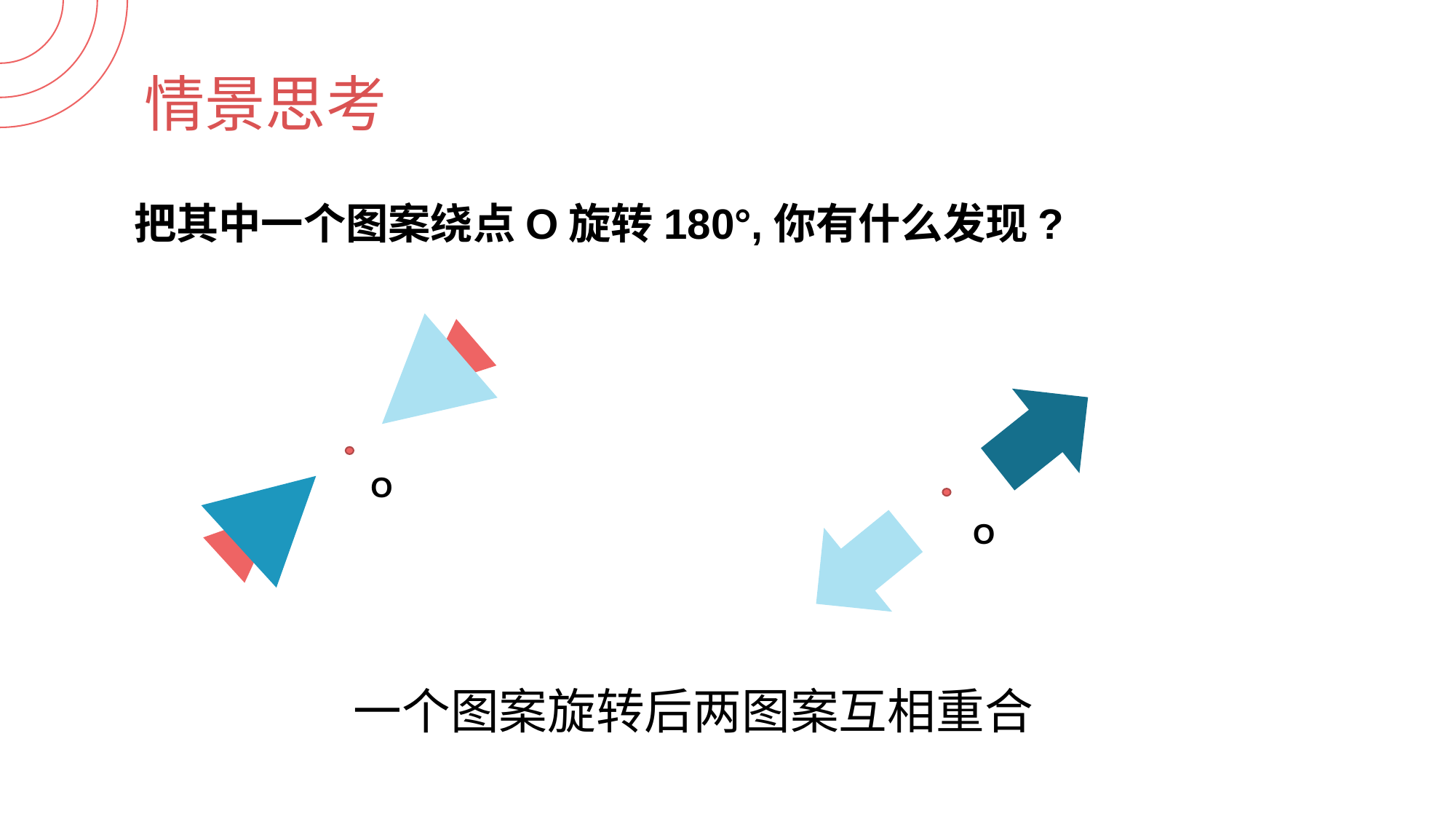

情景思考
把其中一个图案绕点O旋转180°,你有什么发现?

O

O
一个图案旋转后两图案互相重合